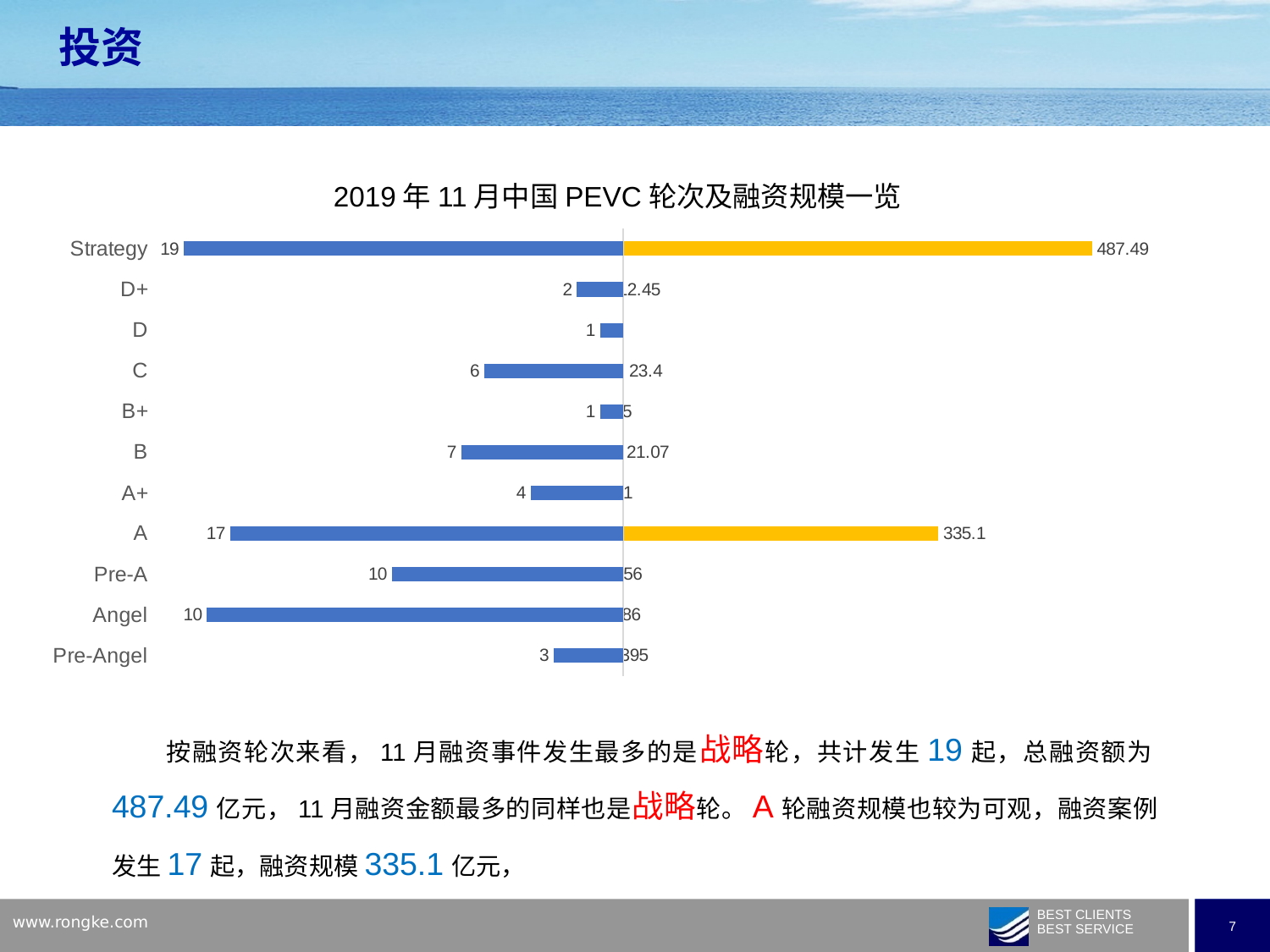

投资
2019年11月中国PEVC轮次及融资规模一览

### Chart

| Category |  |
|---|---|
| Pre-Angel | -3.0 |
| Angel | -18.0 |
| Pre-A | -10.0 |
| A | -17.0 |
| A+ | -4.0 |
| B | -7.0 |
| B+ | -1.0 |
| C | -6.0 |
| D | -1.0 |
| D+ | -2.0 |
| Strategy | -19.0 |

### Chart

| Category |  |
|---|---|
| Pre-Angel | 0.395 |
| Angel | 1.86 |
| Pre-A | 3.56 |
| A | 335.1 |
| A+ | 3.1 |
| B | 21.07 |
| B+ | 2.5 |
| C | 23.4 |
| D | 5.0 |
| D+ | 12.45 |
| Strategy | 487.49 |
       按融资轮次来看，11月融资事件发生最多的是战略轮，共计发生19起，总融资额为487.49亿元，11月融资金额最多的同样也是战略轮。A轮融资规模也较为可观，融资案例发生17起，融资规模335.1亿元，